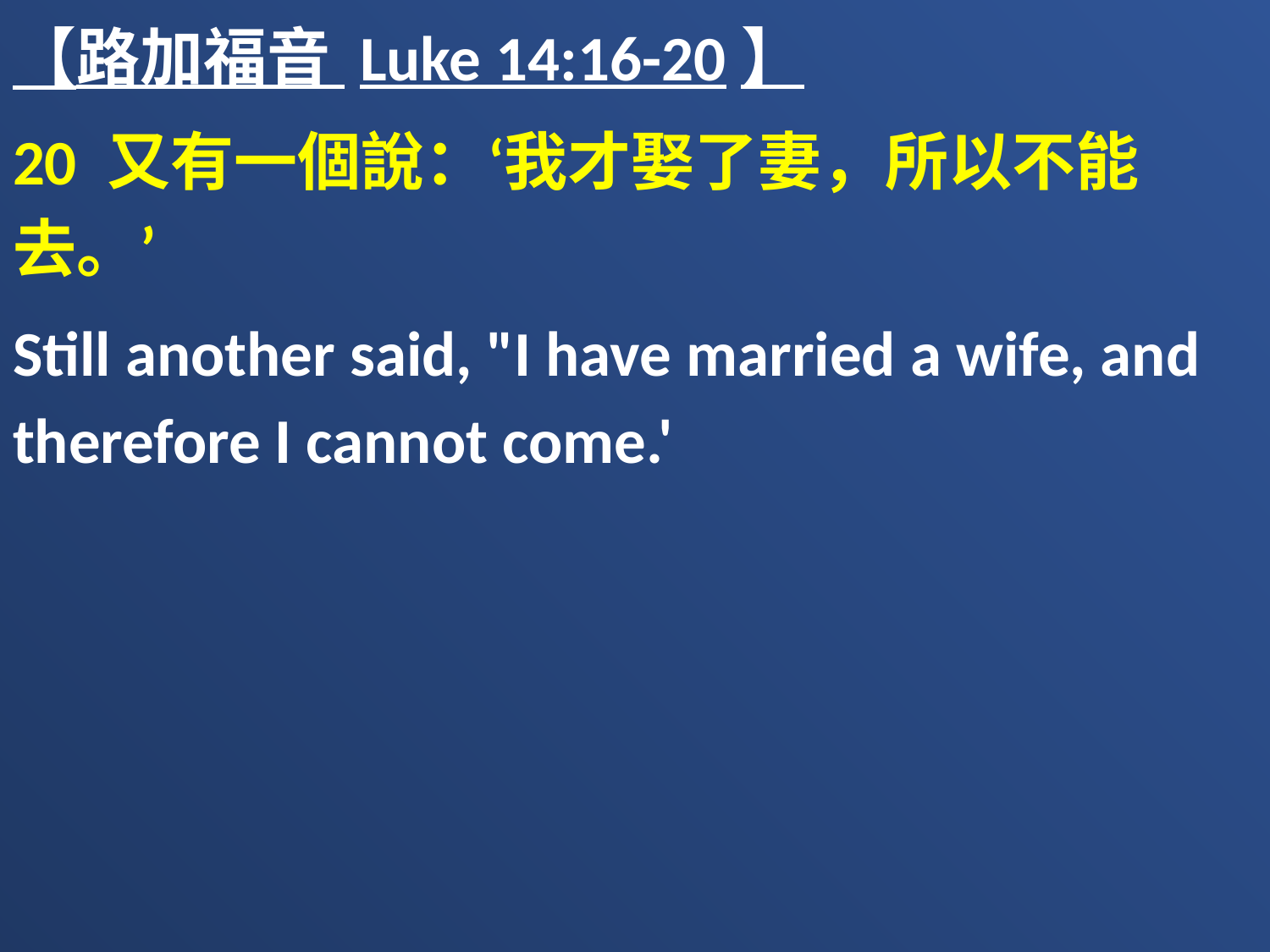

【路加福音 Luke 14:16-20】
20 又有一個說：‘我才娶了妻，所以不能去。’
Still another said, "I have married a wife, and therefore I cannot come.'